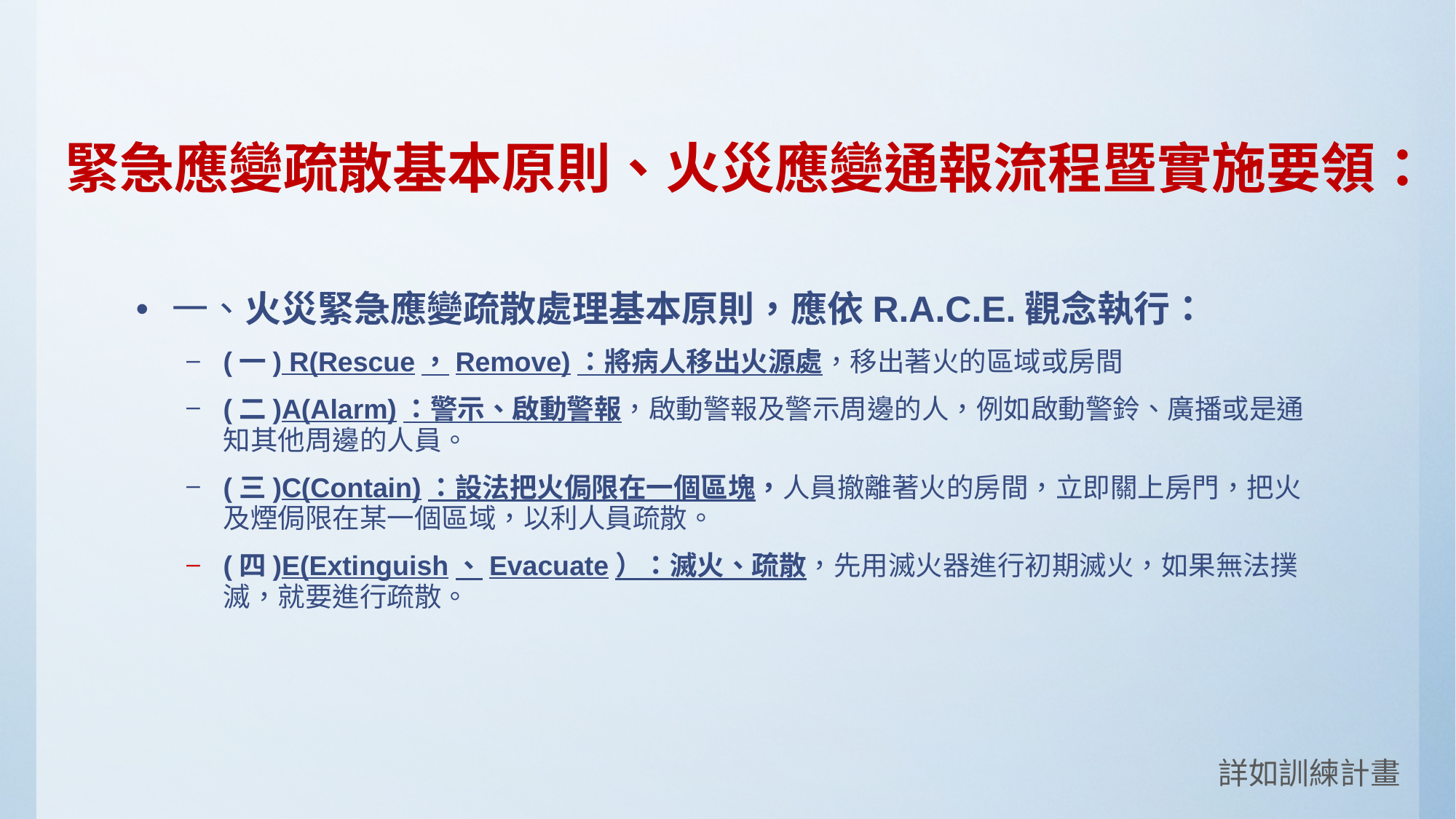

# 緊急應變疏散基本原則、火災應變通報流程暨實施要領：
一、火災緊急應變疏散處理基本原則，應依R.A.C.E.觀念執行：
(一) R(Rescue，Remove)：將病人移出火源處，移出著火的區域或房間
(二)A(Alarm)：警示、啟動警報，啟動警報及警示周邊的人，例如啟動警鈴、廣播或是通知其他周邊的人員。
(三)C(Contain)：設法把火侷限在一個區塊，人員撤離著火的房間，立即關上房門，把火及煙侷限在某一個區域，以利人員疏散。
(四)E(Extinguish、Evacuate）：滅火、疏散，先用滅火器進行初期滅火，如果無法撲滅，就要進行疏散。

詳如訓練計畫